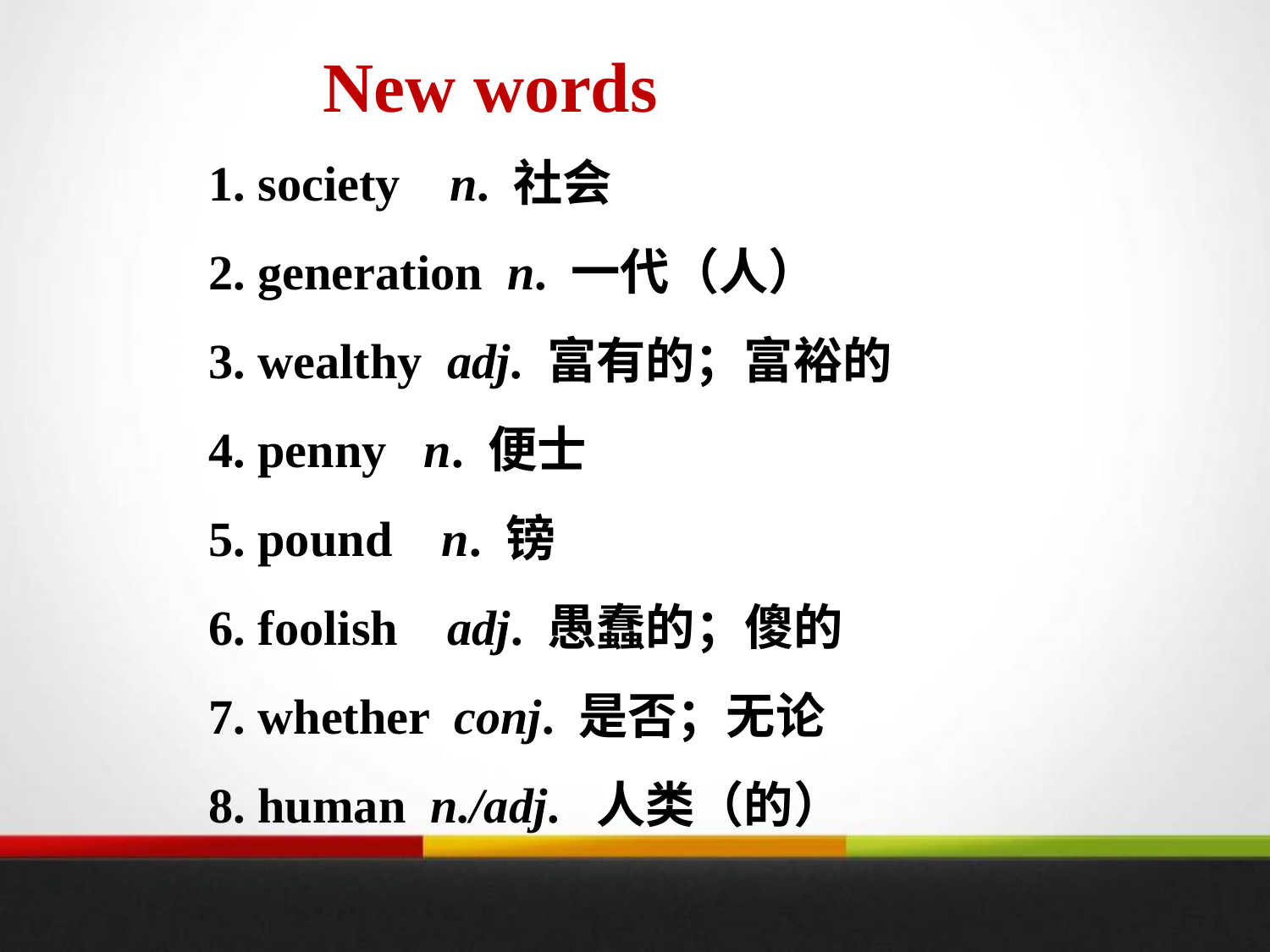

New words
  1. society    n. 社会
  2. generation  n. 一代（人）
  3. wealthy  adj. 富有的；富裕的
  4. penny   n. 便士
  5. pound    n. 镑
  6. foolish    adj. 愚蠢的；傻的
  7. whether  conj. 是否；无论
  8. human  n./adj.  人类（的）